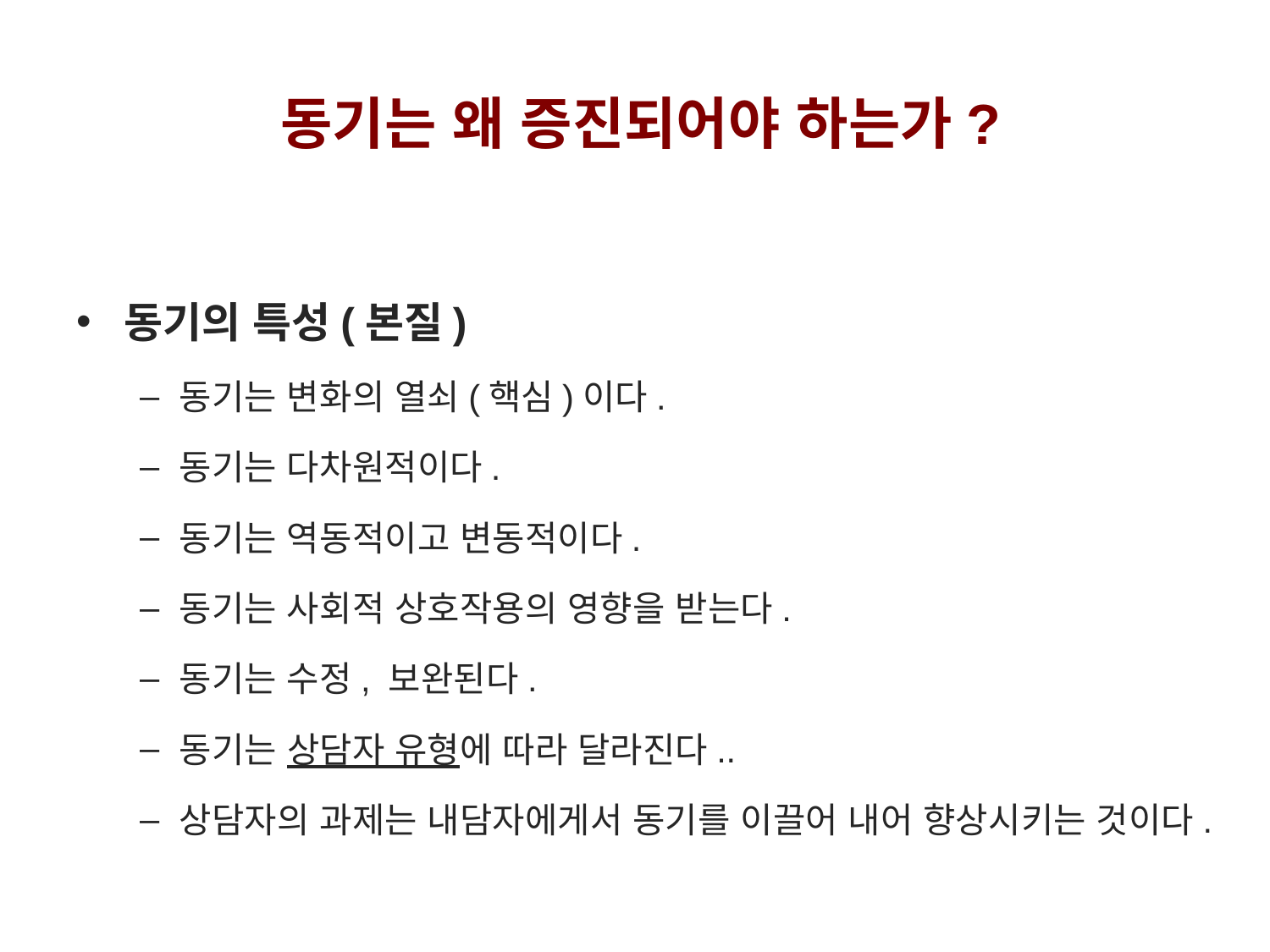

동기는 왜 증진되어야 하는가?
동기의 특성(본질)
동기는 변화의 열쇠(핵심)이다.
동기는 다차원적이다.
동기는 역동적이고 변동적이다.
동기는 사회적 상호작용의 영향을 받는다.
동기는 수정, 보완된다.
동기는 상담자 유형에 따라 달라진다..
상담자의 과제는 내담자에게서 동기를 이끌어 내어 향상시키는 것이다.